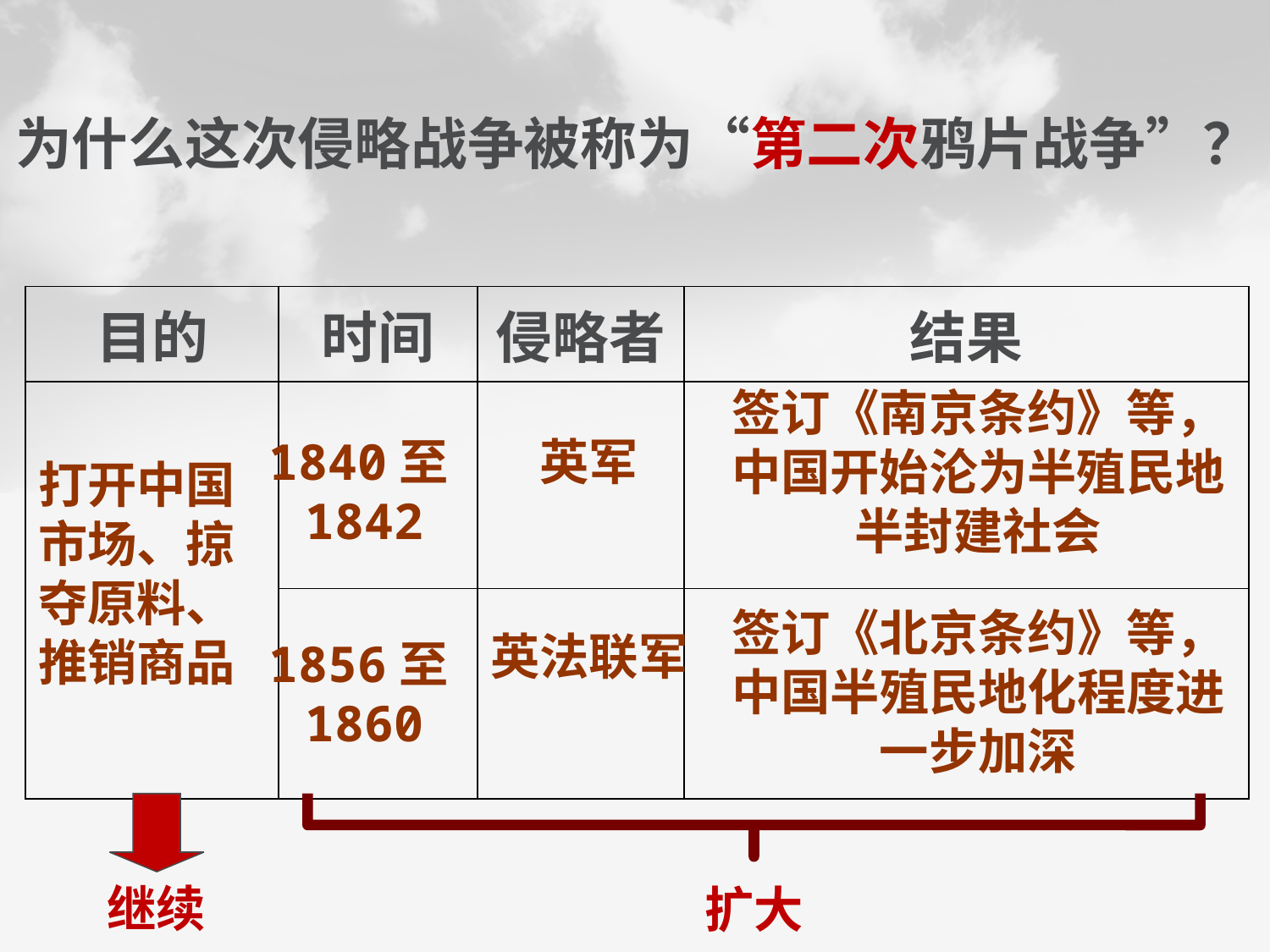

为什么这次侵略战争被称为“第二次鸦片战争”？
| 目的 | 时间 | 侵略者 | 结果 |
| --- | --- | --- | --- |
|  |  |  |  |
|  |  |  |  |
签订《南京条约》等，中国开始沦为半殖民地半封建社会

1840至1842
英军
打开中国市场、掠夺原料、推销商品
签订《北京条约》等，中国半殖民地化程度进一步加深
英法联军
1856至1860

继续
扩大